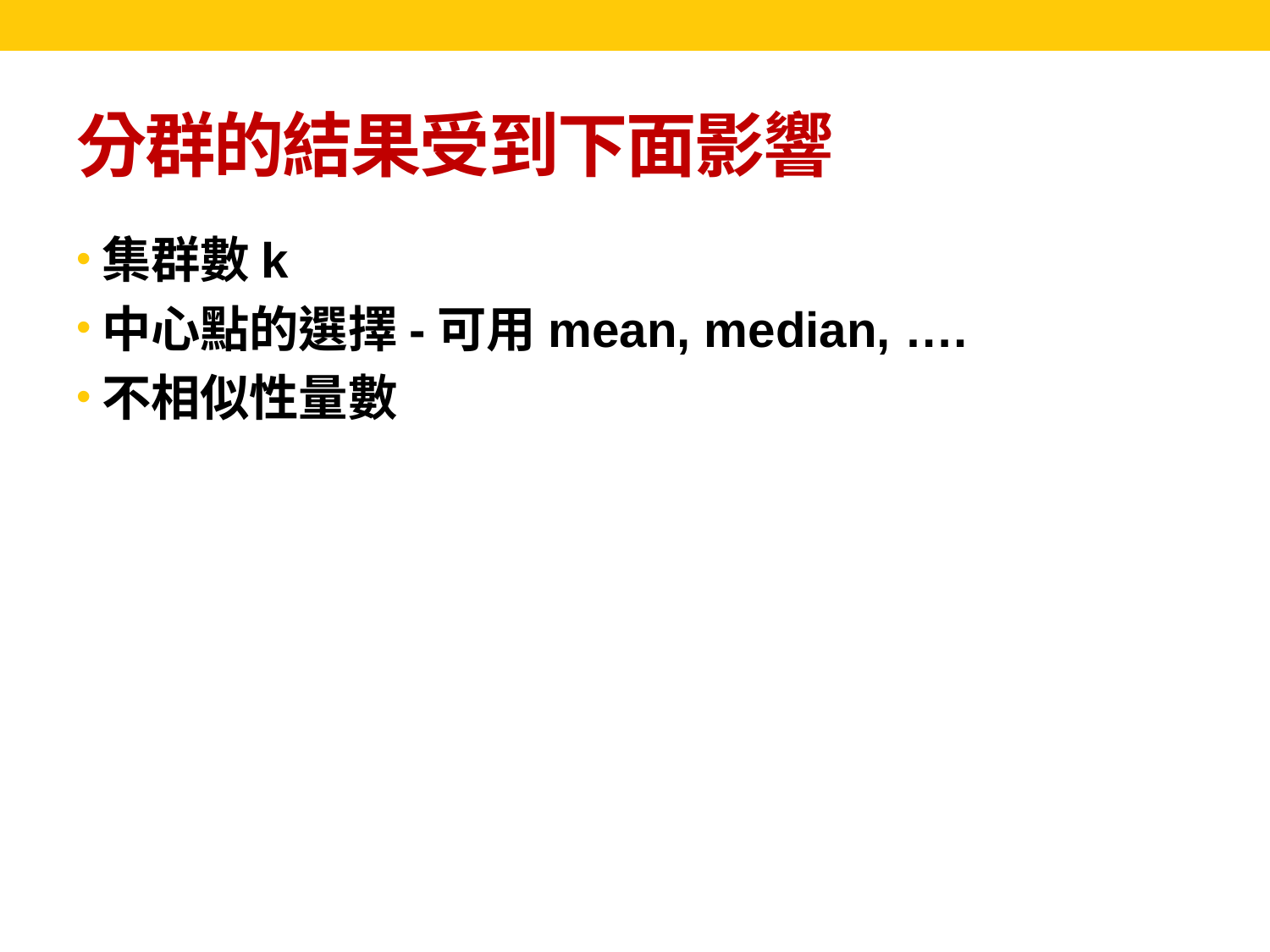

# 分群的結果受到下面影響
集群數k
中心點的選擇-可用mean, median, ….
不相似性量數